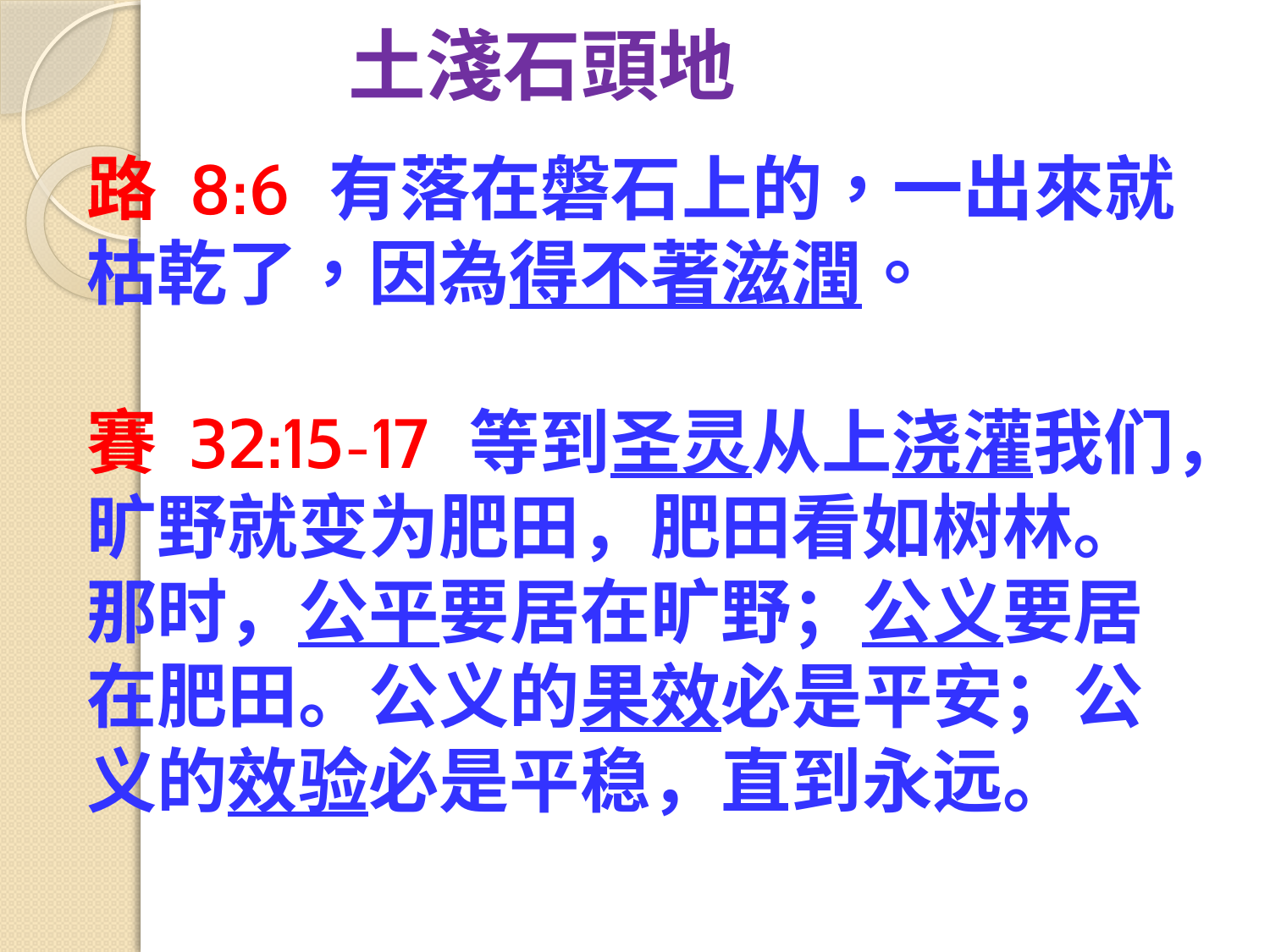

土淺石頭地
路 8:6 有落在磐石上的，一出來就枯乾了，因為得不著滋潤。

賽 32:15-17 等到圣灵从上浇灌我们，旷野就变为肥田，肥田看如树林。那时，公平要居在旷野；公义要居在肥田。公义的果效必是平安；公义的效验必是平稳，直到永远。